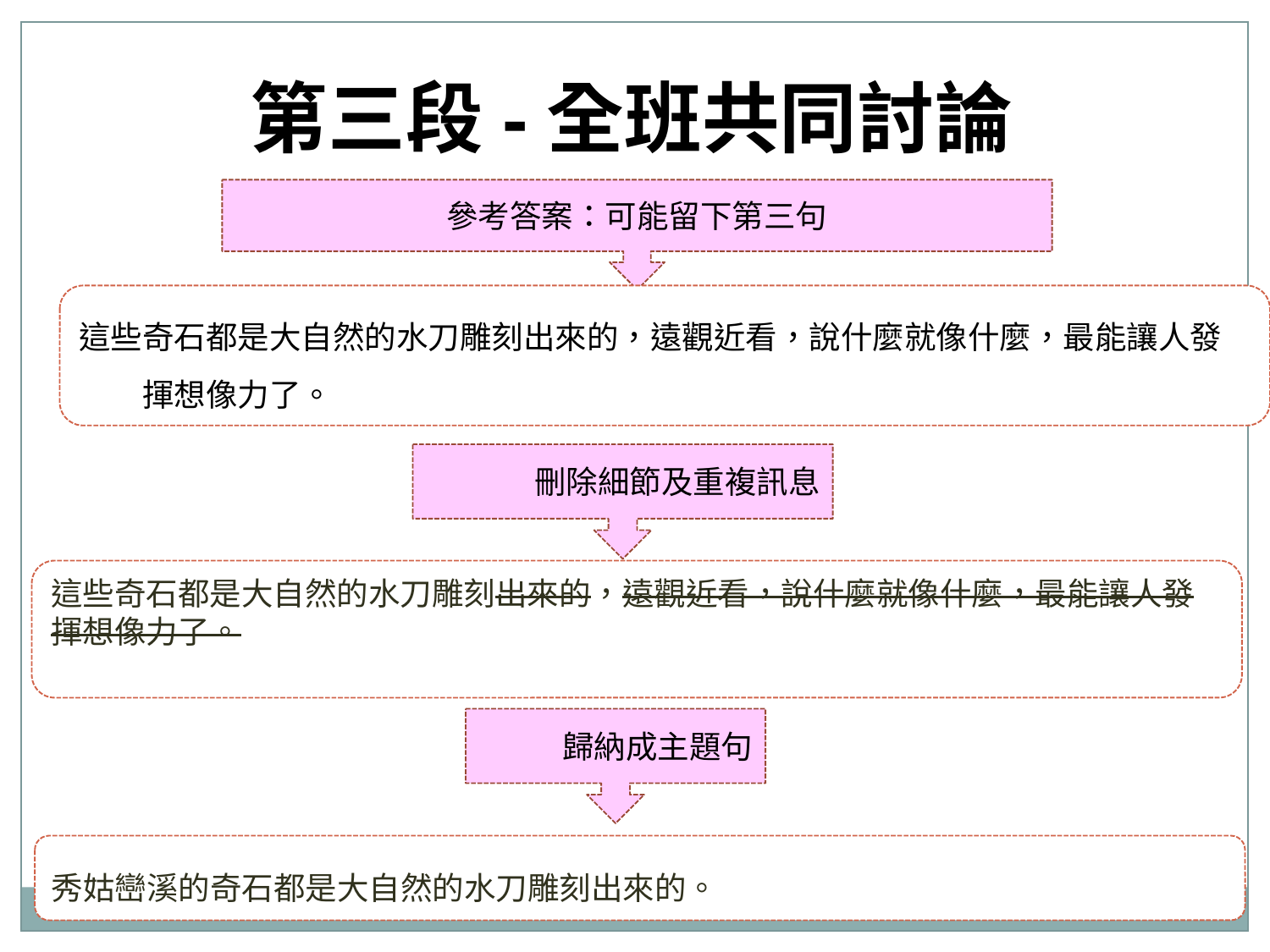

第三段-全班共同討論
參考答案：可能留下第三句
這些奇石都是大自然的水刀雕刻出來的，遠觀近看，說什麼就像什麼，最能讓人發揮想像力了。
刪除細節及重複訊息
這些奇石都是大自然的水刀雕刻出來的，遠觀近看，說什麼就像什麼，最能讓人發揮想像力了。
歸納成主題句
秀姑巒溪的奇石都是大自然的水刀雕刻出來的。